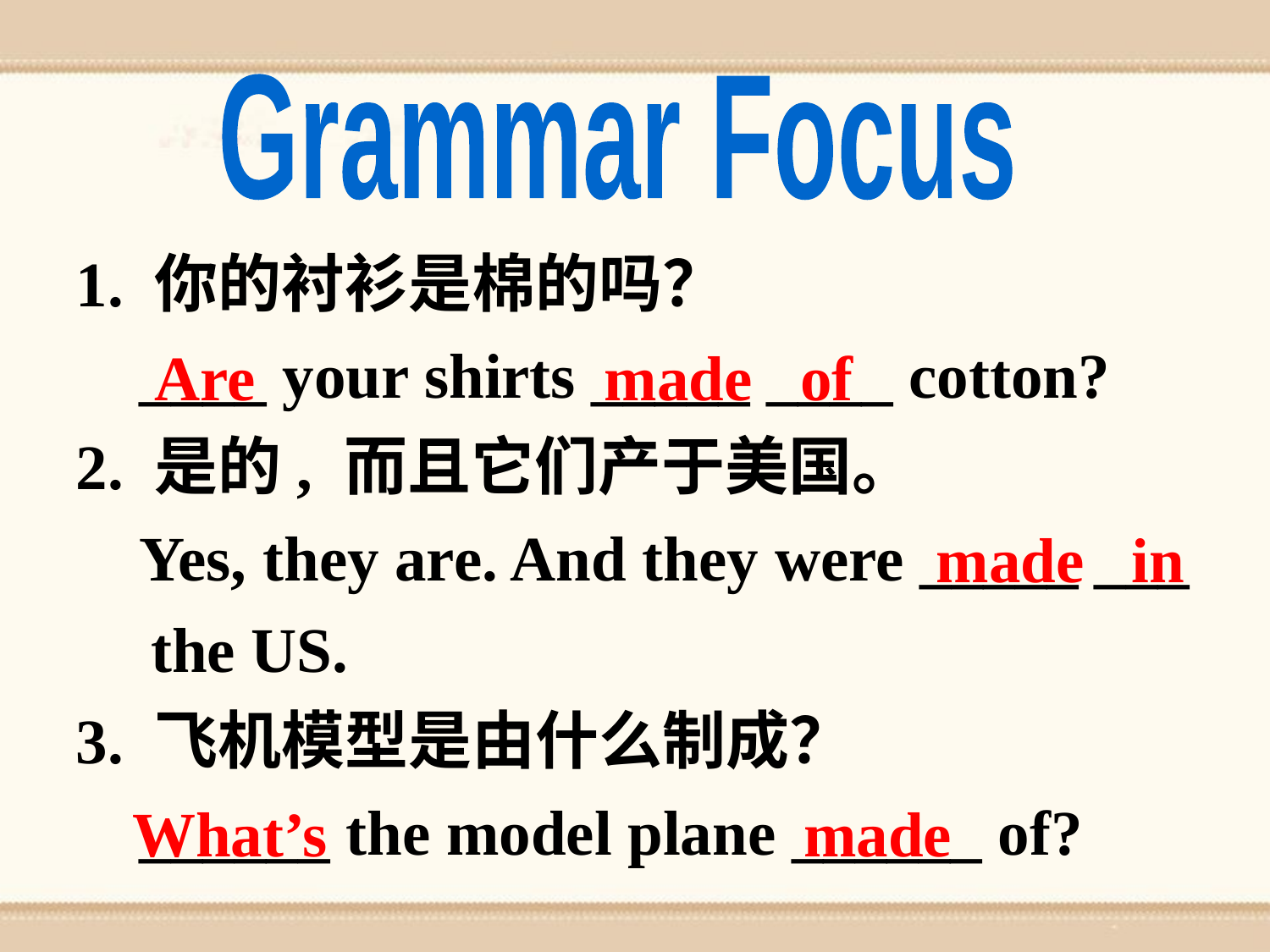

Grammar Focus
1. 你的衬衫是棉的吗？
    ____ your shirts _____ ____ cotton?
2. 是的, 而且它们产于美国。
    Yes, they are. And they were _____ ___ the US.
3. 飞机模型是由什么制成？
    ______ the model plane ______ of?
Are                      made   of
made   in
What’s                              made